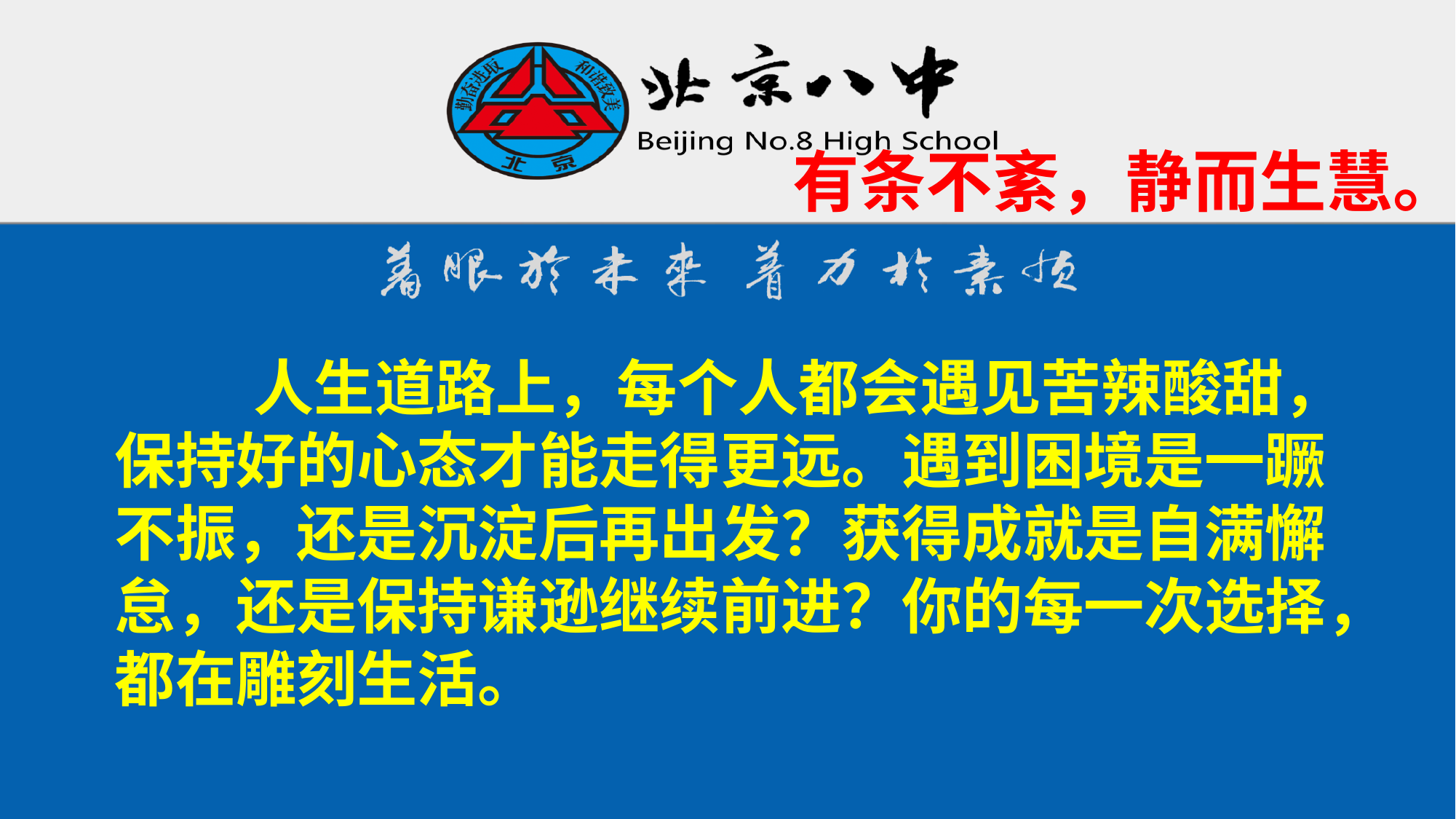

有条不紊，静而生慧。
         人生道路上，每个人都会遇见苦辣酸甜，保持好的心态才能走得更远。遇到困境是一蹶不振，还是沉淀后再出发？获得成就是自满懈怠，还是保持谦逊继续前进？你的每一次选择，都在雕刻生活。